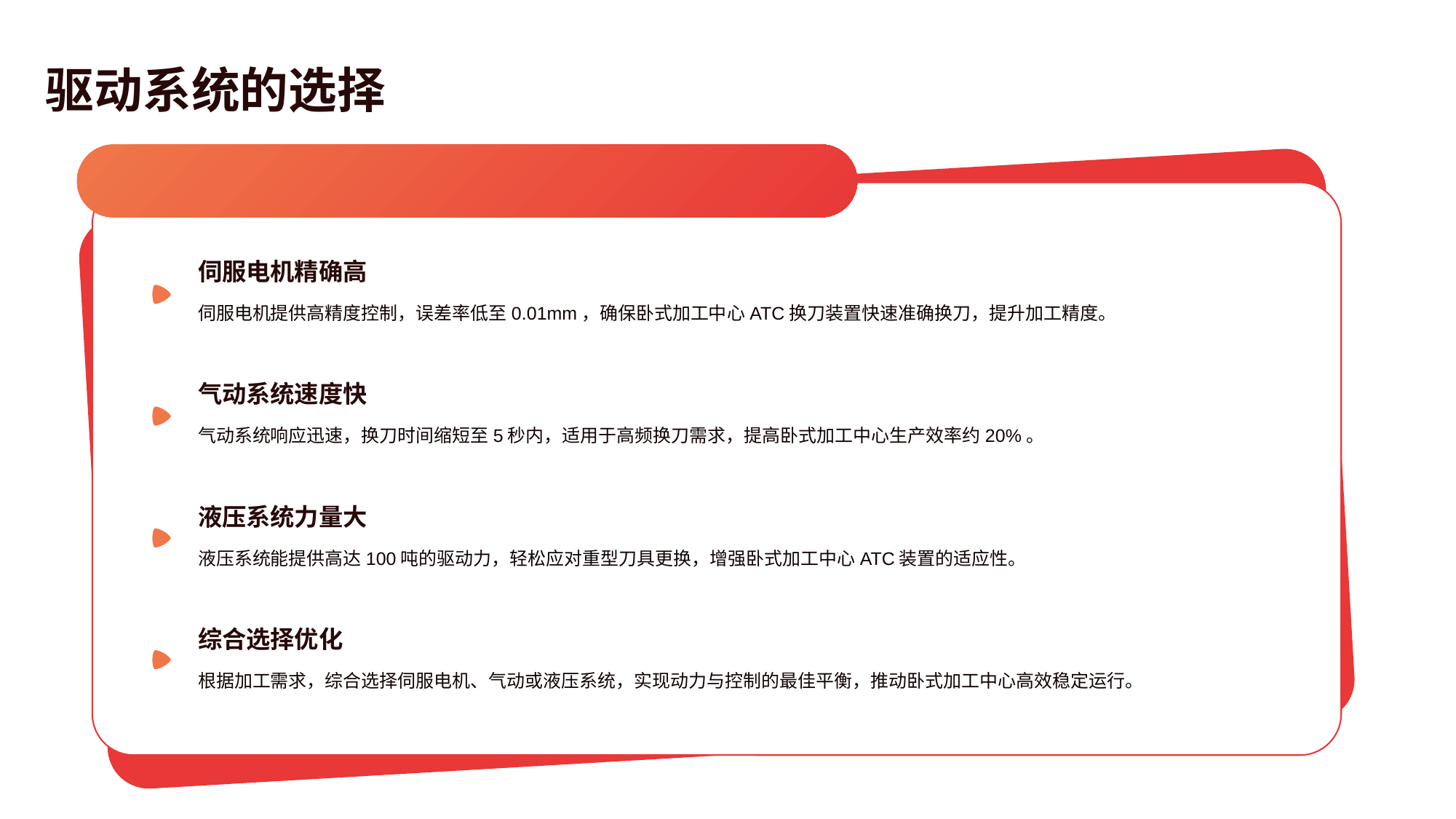

驱动系统的选择

伺服电机精确高

伺服电机提供高精度控制，误差率低至0.01mm，确保卧式加工中心ATC换刀装置快速准确换刀，提升加工精度。
气动系统速度快

气动系统响应迅速，换刀时间缩短至5秒内，适用于高频换刀需求，提高卧式加工中心生产效率约20%。
液压系统力量大

液压系统能提供高达100吨的驱动力，轻松应对重型刀具更换，增强卧式加工中心ATC装置的适应性。
综合选择优化

根据加工需求，综合选择伺服电机、气动或液压系统，实现动力与控制的最佳平衡，推动卧式加工中心高效稳定运行。